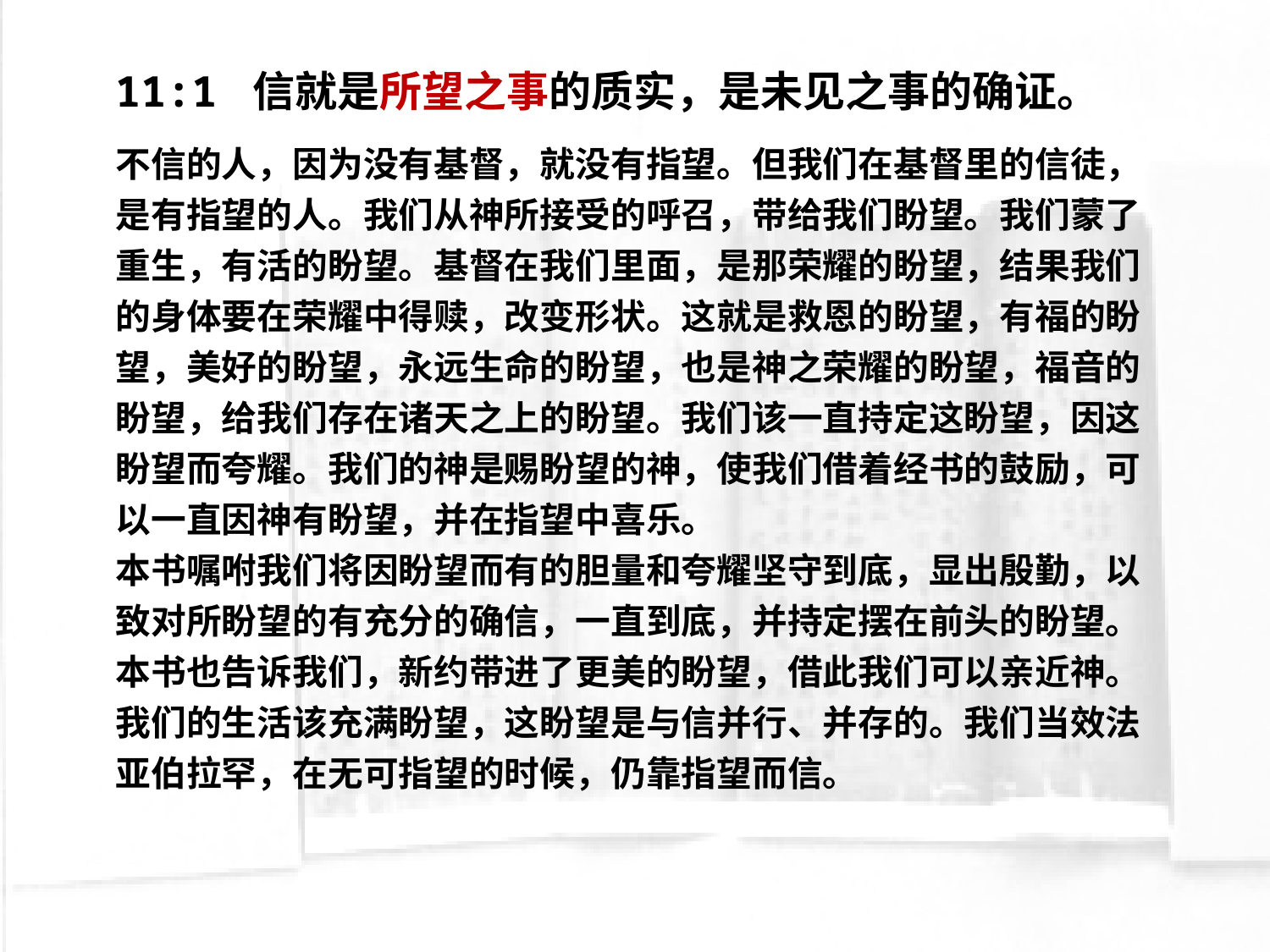

11:1 信就是所望之事的质实，是未见之事的确证。
不信的人，因为没有基督，就没有指望。但我们在基督里的信徒，是有指望的人。我们从神所接受的呼召，带给我们盼望。我们蒙了重生，有活的盼望。基督在我们里面，是那荣耀的盼望，结果我们的身体要在荣耀中得赎，改变形状。这就是救恩的盼望，有福的盼望，美好的盼望，永远生命的盼望，也是神之荣耀的盼望，福音的盼望，给我们存在诸天之上的盼望。我们该一直持定这盼望，因这盼望而夸耀。我们的神是赐盼望的神，使我们借着经书的鼓励，可以一直因神有盼望，并在指望中喜乐。
本书嘱咐我们将因盼望而有的胆量和夸耀坚守到底，显出殷勤，以致对所盼望的有充分的确信，一直到底，并持定摆在前头的盼望。
本书也告诉我们，新约带进了更美的盼望，借此我们可以亲近神。我们的生活该充满盼望，这盼望是与信并行、并存的。我们当效法亚伯拉罕，在无可指望的时候，仍靠指望而信。